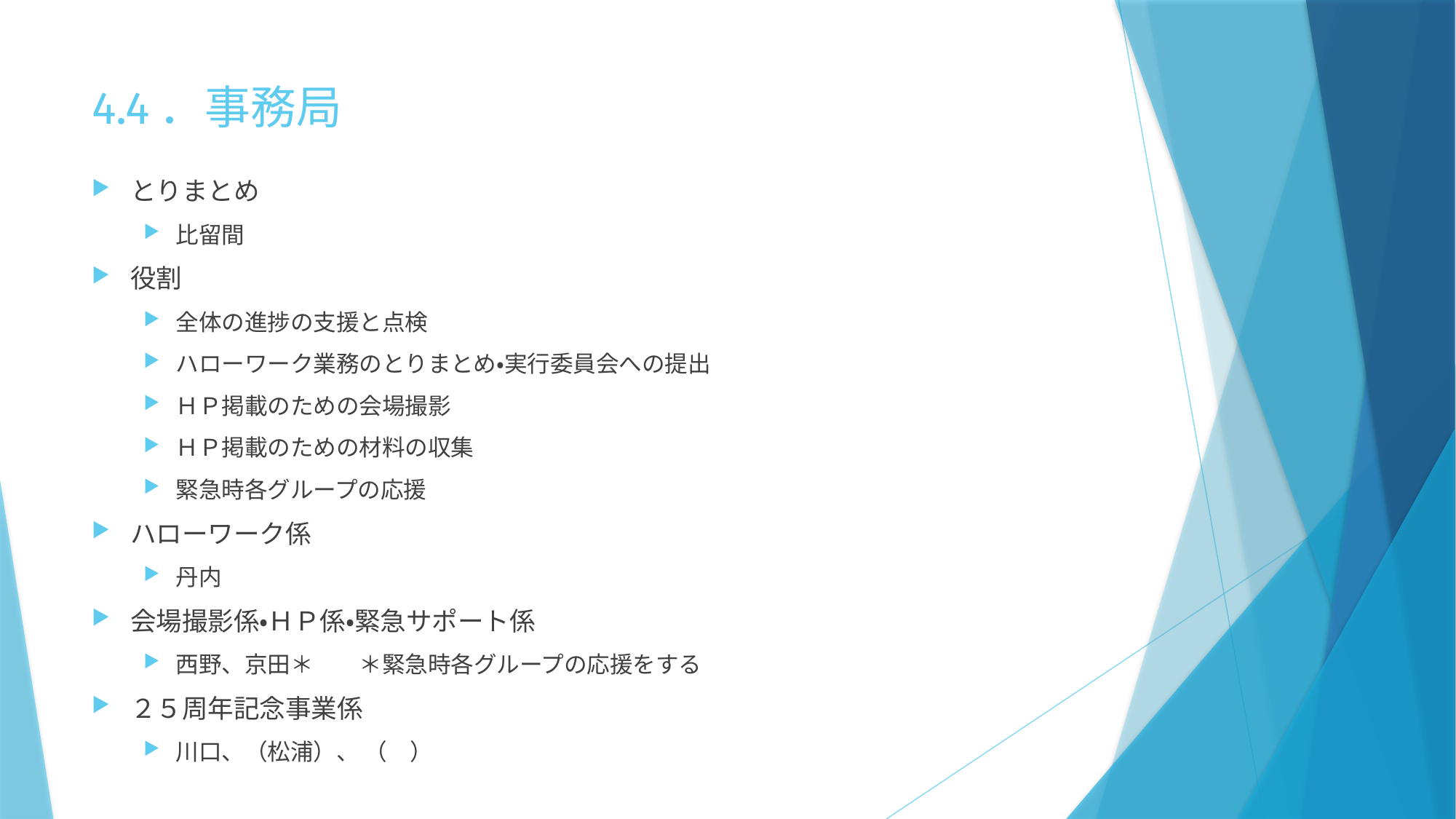

# 4.4．事務局
とりまとめ
比留間
役割
全体の進捗の支援と点検
ハローワーク業務のとりまとめ・実行委員会への提出
ＨＰ掲載のための会場撮影
ＨＰ掲載のための材料の収集
緊急時各グループの応援
ハローワーク係
丹内
会場撮影係・ＨＰ係・緊急サポート係
西野、京田＊　　＊緊急時各グループの応援をする
２５周年記念事業係
川口、（松浦）、 （　）